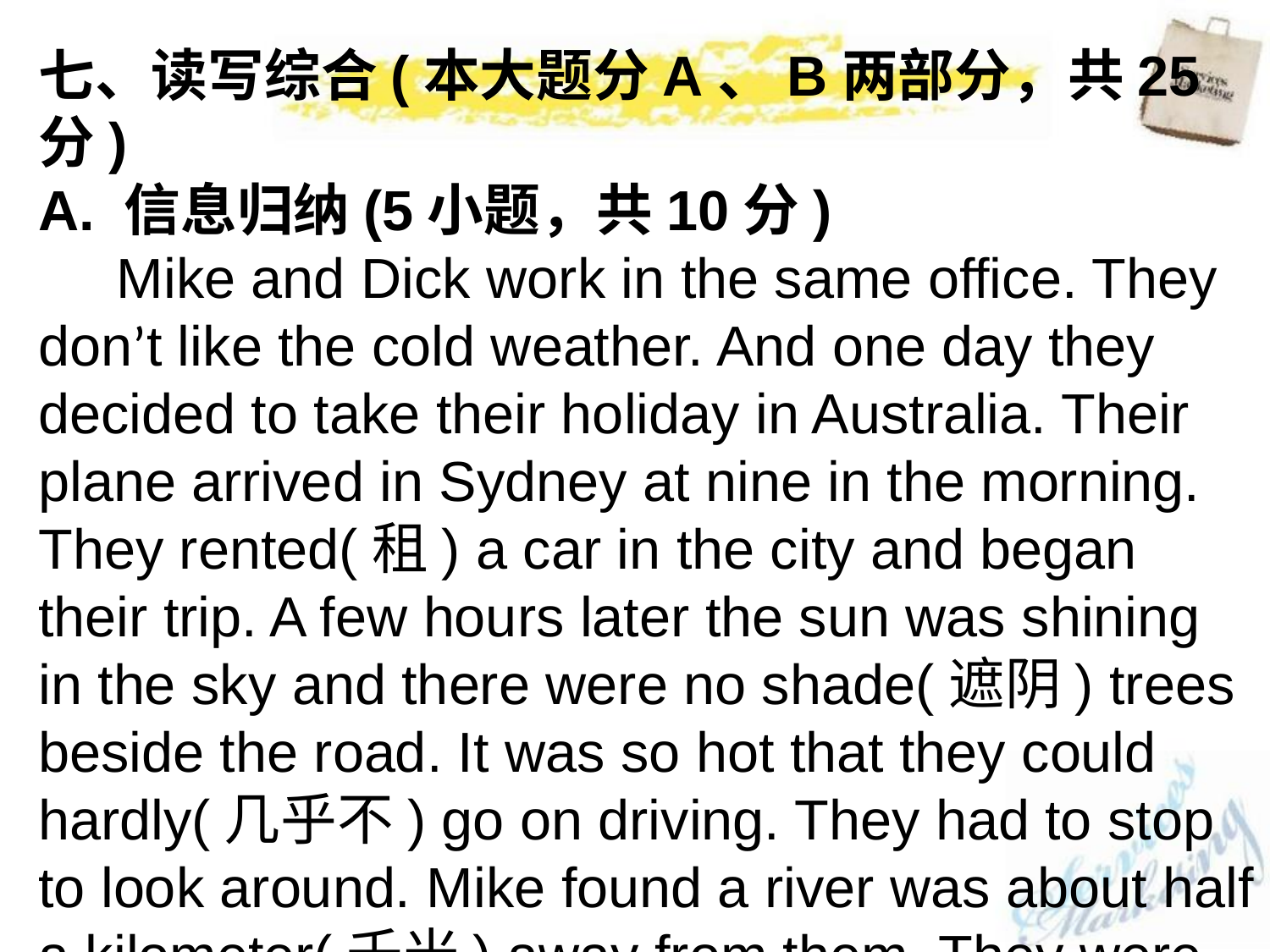

七、读写综合(本大题分A、B两部分，共25分)
A. 信息归纳(5小题，共10分)
     Mike and Dick work in the same office. They don’t like the cold weather. And one day they decided to take their holiday in Australia. Their plane arrived in Sydney at nine in the morning. They rented(租) a car in the city and began their trip. A few hours later the sun was shining in the sky and there were no shade(遮阴) trees beside the road. It was so hot that they could hardly(几乎不) go on driving. They had to stop to look around. Mike found a river was about half a kilometer(千米) away from them. They were both